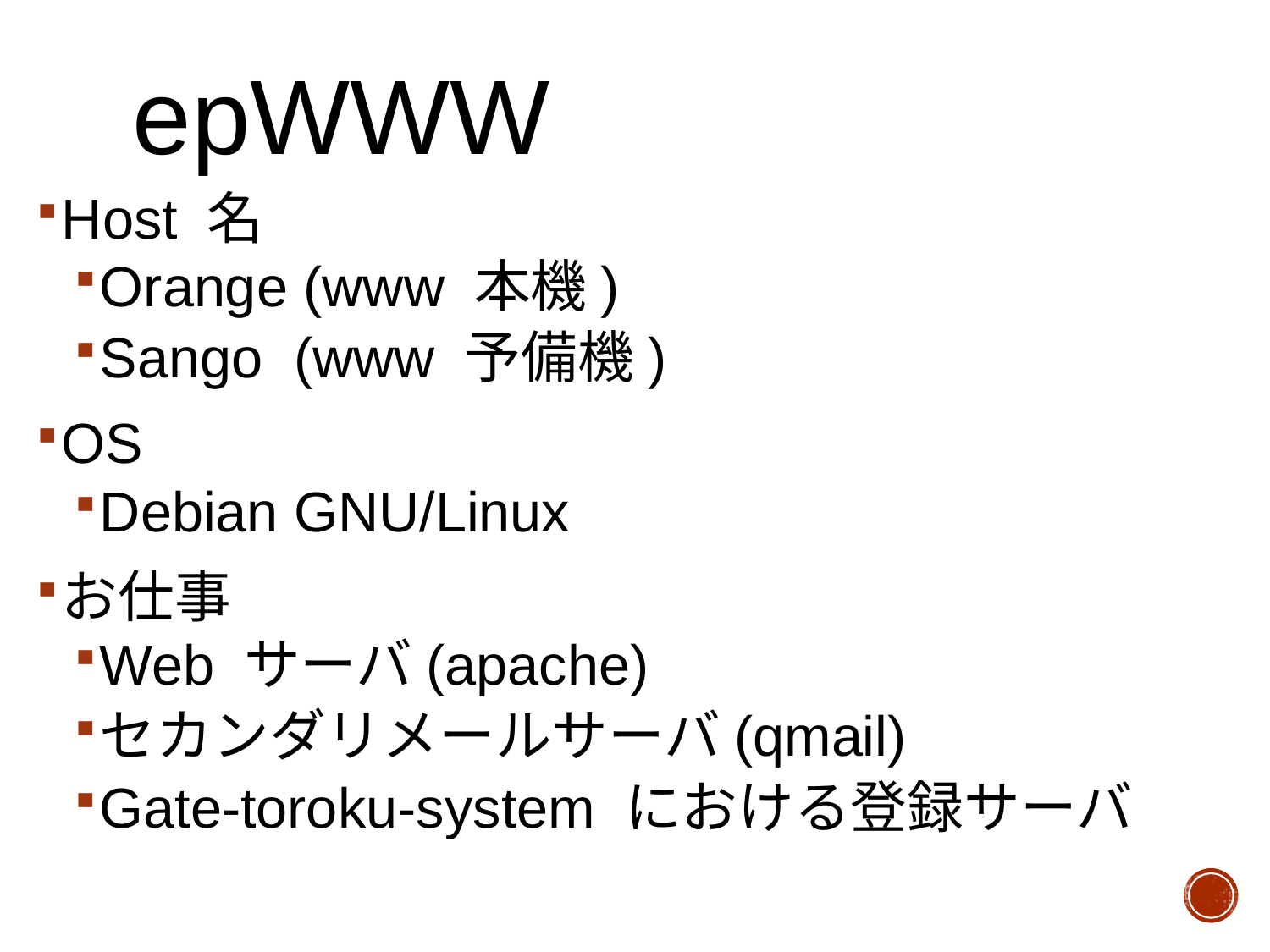

# epWWW
Host 名
Orange (www 本機)
Sango  (www 予備機)
OS
Debian GNU/Linux
お仕事
Web サーバ(apache)
セカンダリメールサーバ(qmail)
Gate-toroku-system における登録サーバ